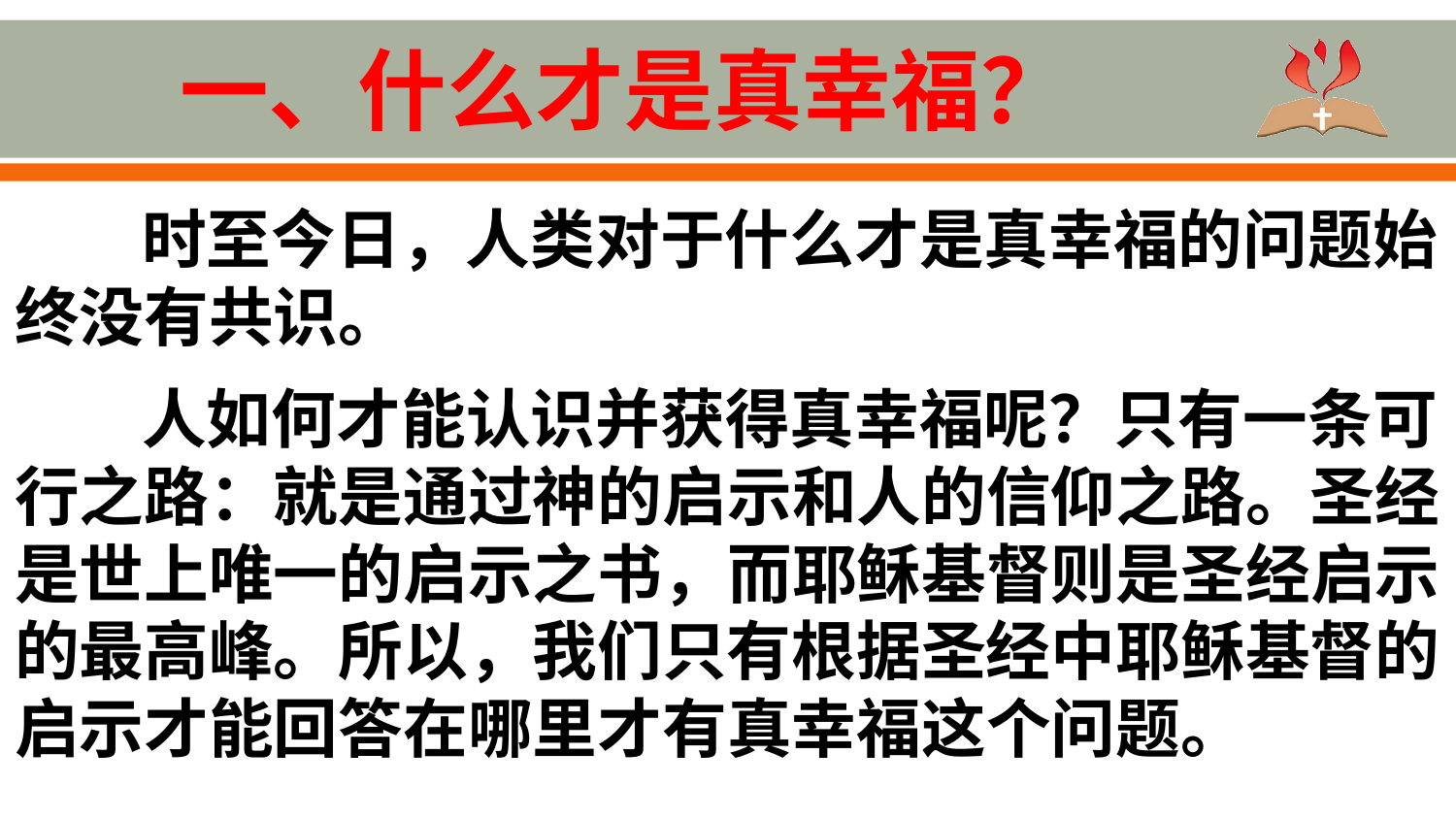

# 一、什么才是真幸福？
时至今日，人类对于什么才是真幸福的问题始终没有共识。
人如何才能认识并获得真幸福呢？只有一条可行之路：就是通过神的启示和人的信仰之路。圣经是世上唯一的启示之书，而耶稣基督则是圣经启示的最高峰。所以，我们只有根据圣经中耶稣基督的启示才能回答在哪里才有真幸福这个问题。